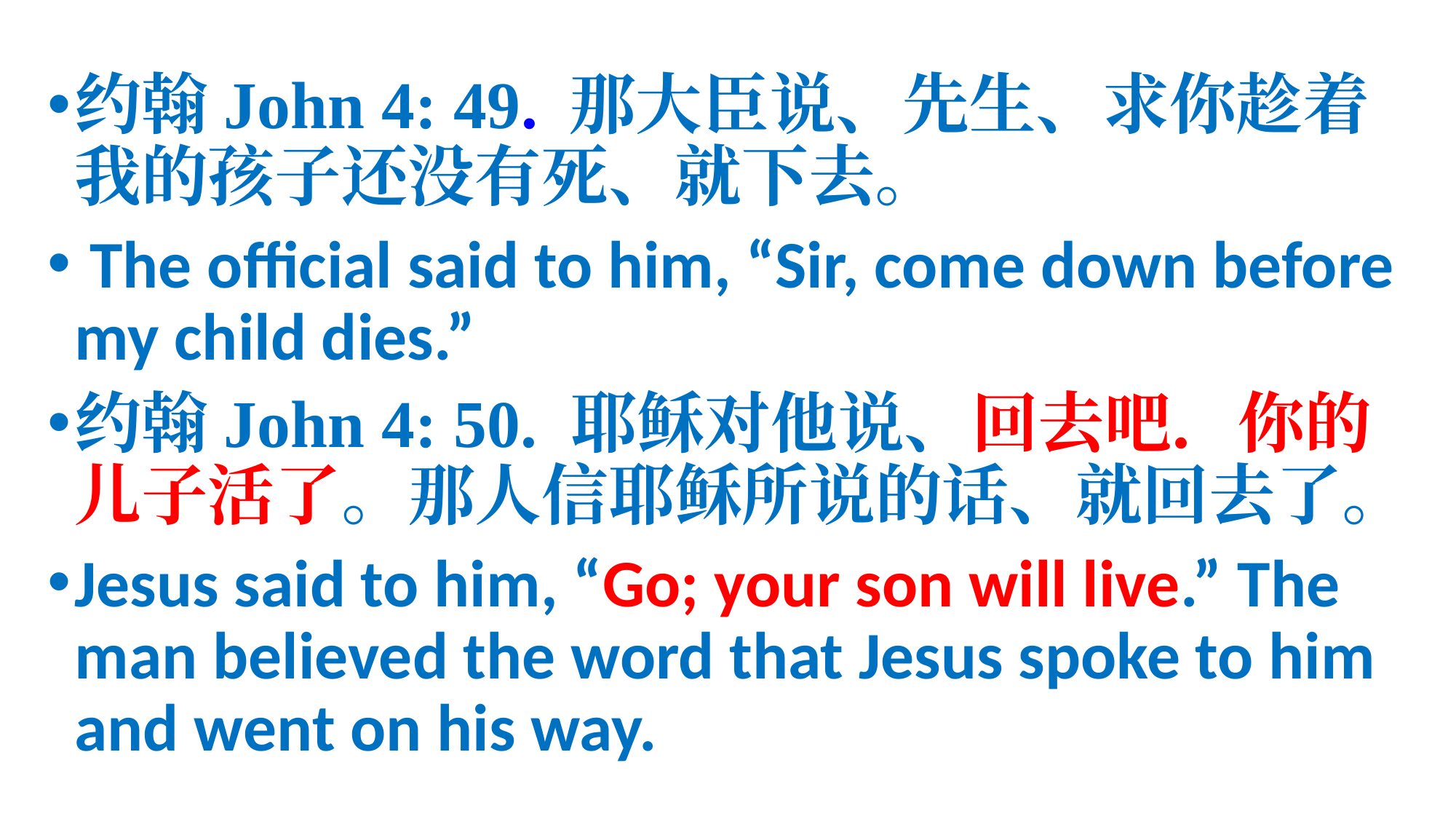

约翰John 4: 49. 那大臣说、先生、求你趁着我的孩子还没有死、就下去。
 The official said to him, “Sir, come down before my child dies.”
约翰John 4: 50. 耶稣对他说、回去吧．你的儿子活了。那人信耶稣所说的话、就回去了。
Jesus said to him, “Go; your son will live.” The man believed the word that Jesus spoke to him and went on his way.